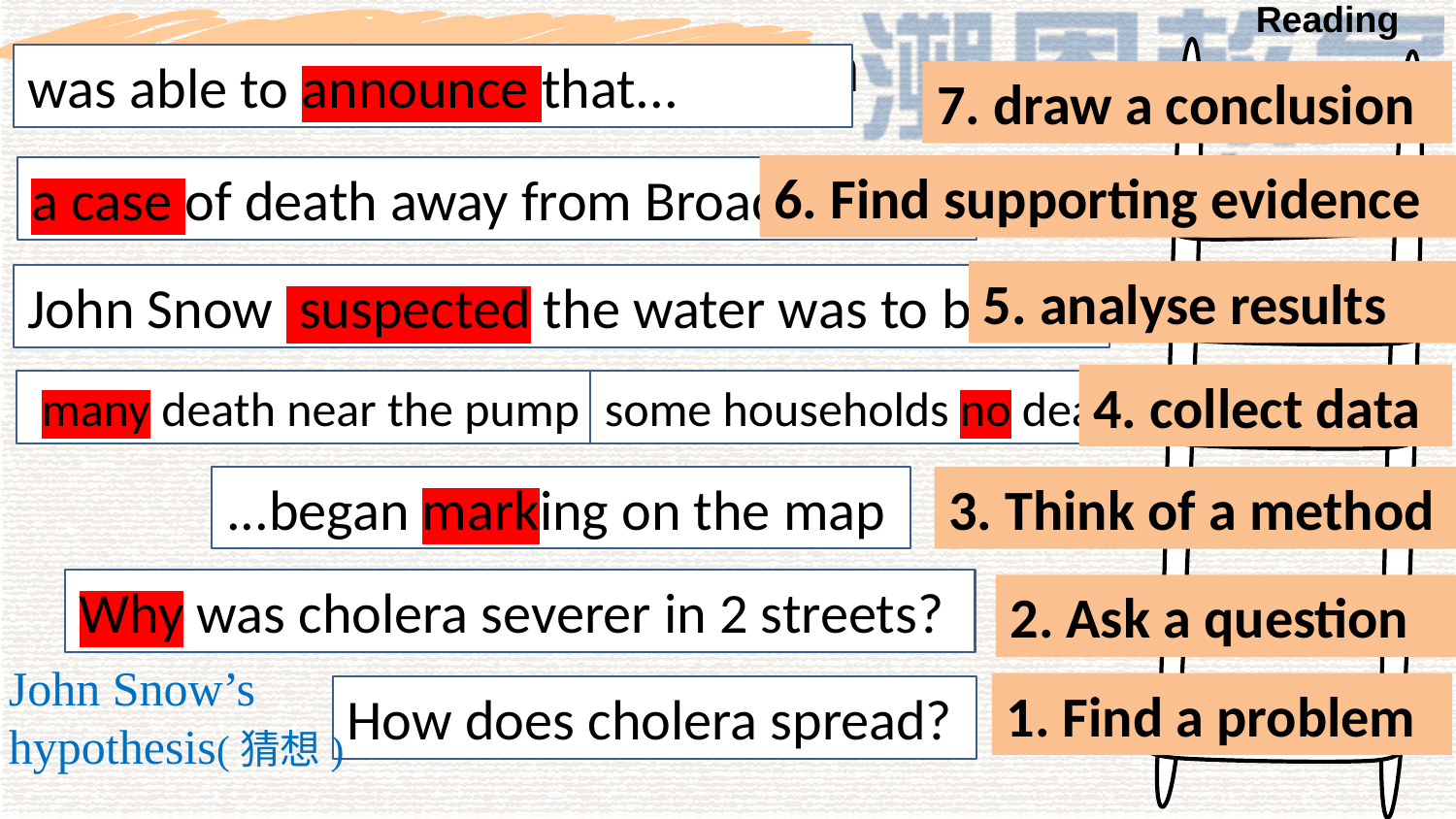

Reading

Reading for information

was able to announce that...
7. draw a conclusion

6. Find supporting evidence
a case of death away from Broad Street.
5. analyse results
John Snow  suspected the water was to blame
4. collect data
some households no death
 many death near the pump
...began marking on the map
3. Think of a method
Why was cholera severer in 2 streets?
2. Ask a question
John Snow’s
hypothesis(猜想)
1. Find a problem
How does cholera spread?